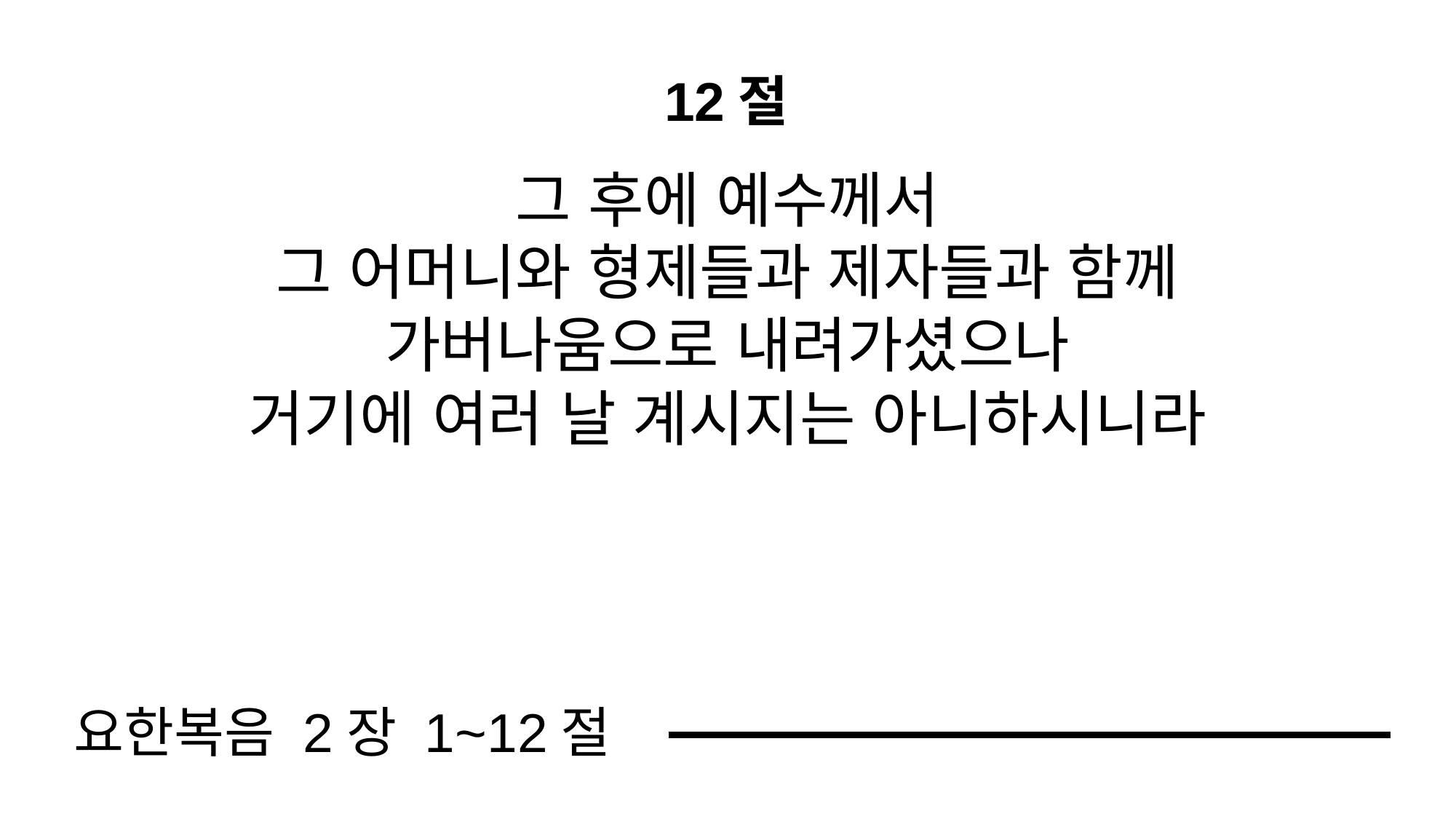

12절
그 후에 예수께서
그 어머니와 형제들과 제자들과 함께
가버나움으로 내려가셨으나
거기에 여러 날 계시지는 아니하시니라
요한복음 2장 1~12절